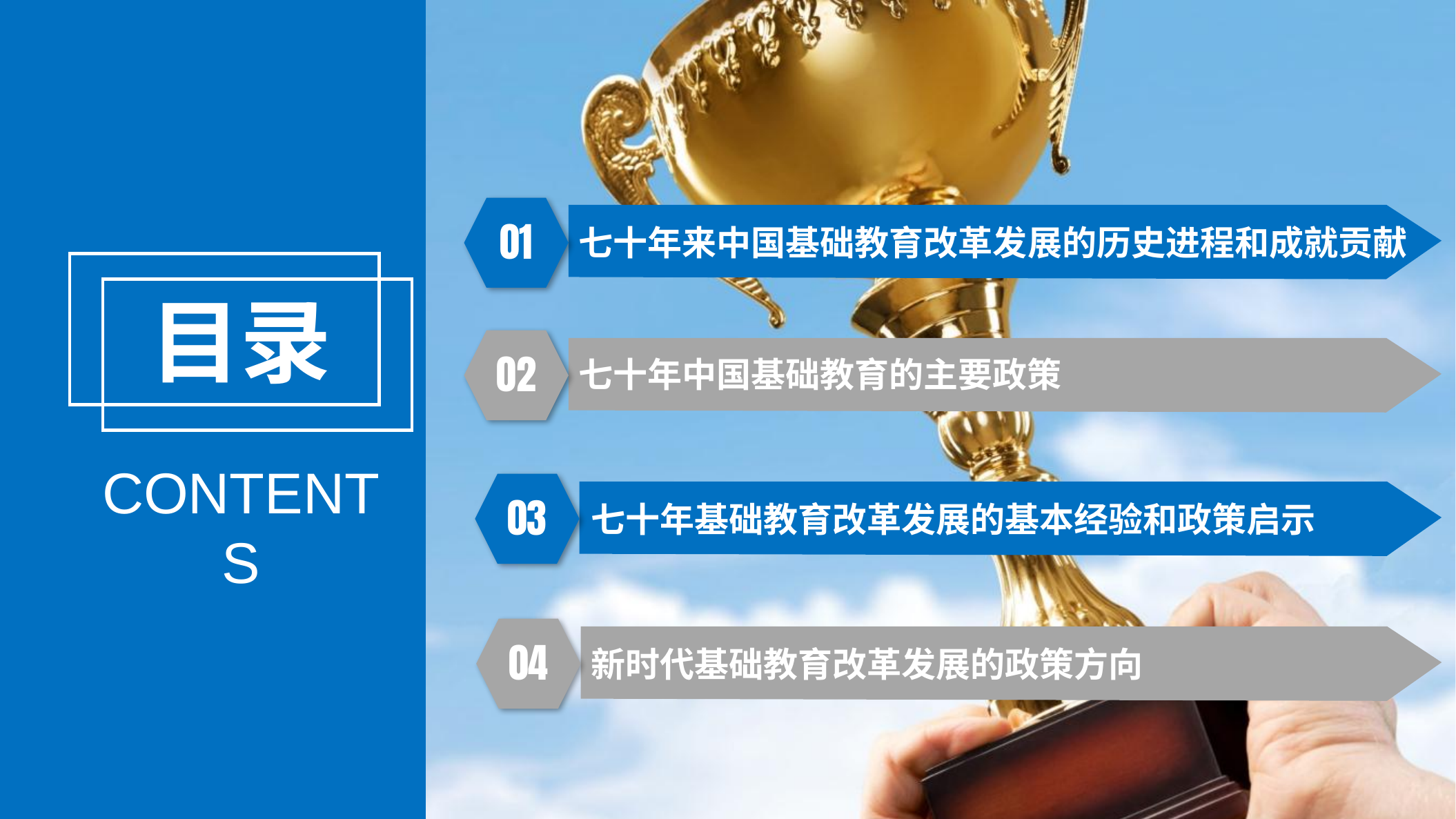

01

七十年来中国基础教育改革发展的历史进程和成就贡献

目录
02

七十年中国基础教育的主要政策
CONTENTS
03

七十年基础教育改革发展的基本经验和政策启示
04

新时代基础教育改革发展的政策方向